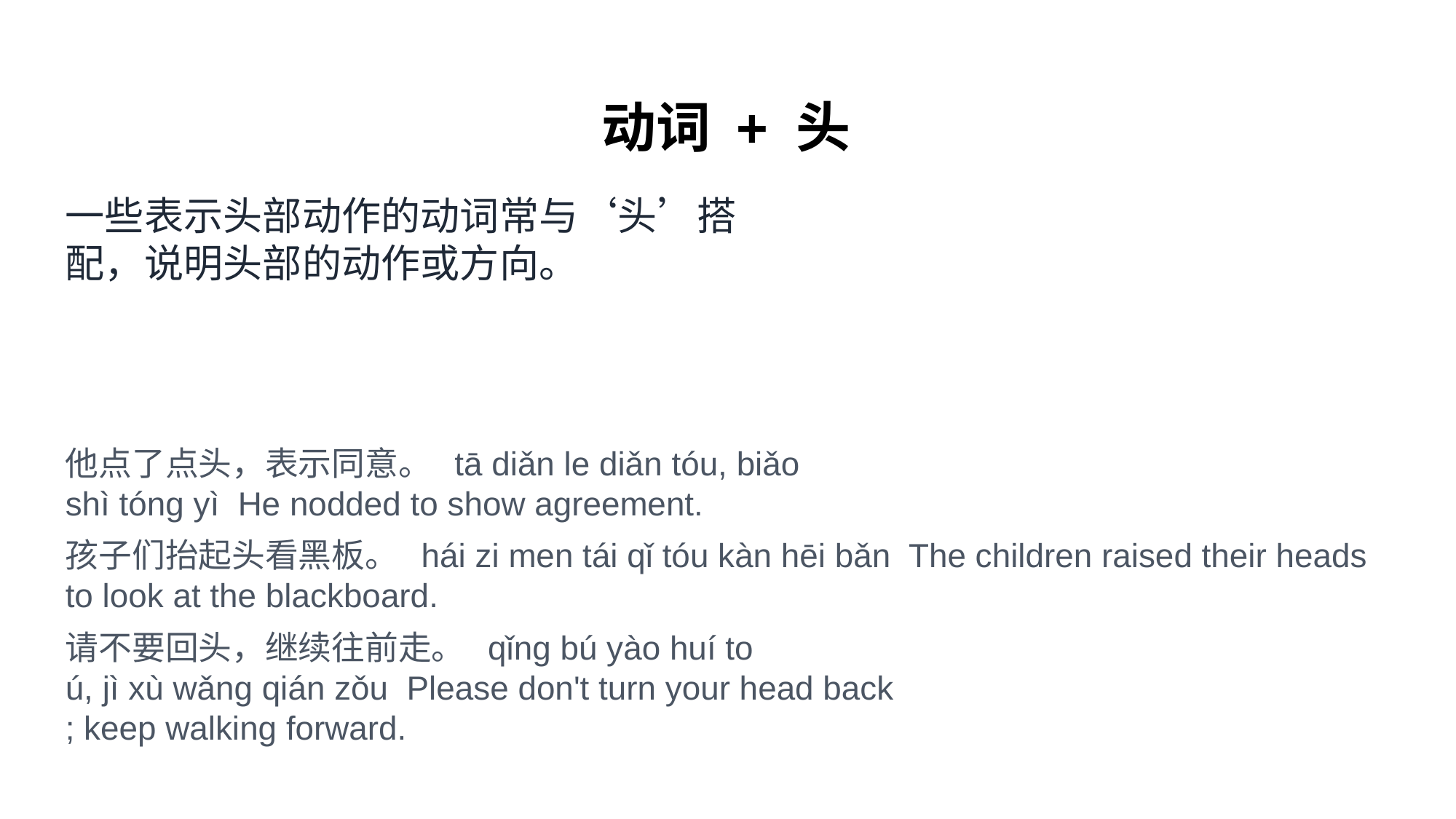

动词 + 头
一些表示头部动作的动词常与‘头’搭
配，说明头部的动作或方向。
他点了点头，表示同意。  tā diǎn le diǎn tóu, biǎo
shì tóng yì  He nodded to show agreement.
孩子们抬起头看黑板。  hái zi men tái qǐ tóu kàn hēi bǎn  The children raised their heads to look at the blackboard.
请不要回头，继续往前走。  qǐng bú yào huí to
ú, jì xù wǎng qián zǒu  Please don't turn your head back
; keep walking forward.